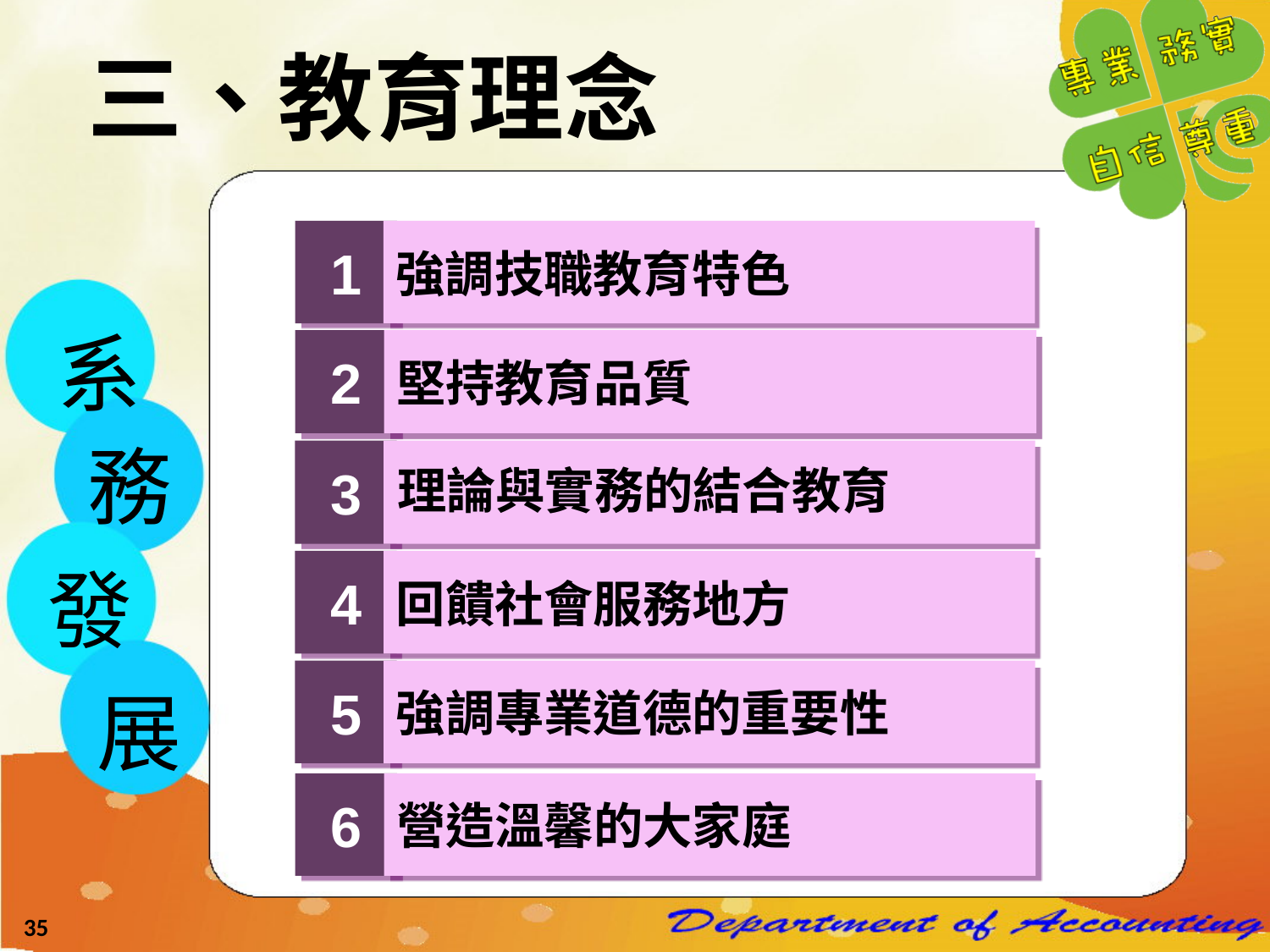

三、教育理念
1
強調技職教育特色
2
堅持教育品質
3

理論與實務的結合教育
4
回饋社會服務地方
5
強調專業道德的重要性
6
營造溫馨的大家庭
系
務
發
展
35